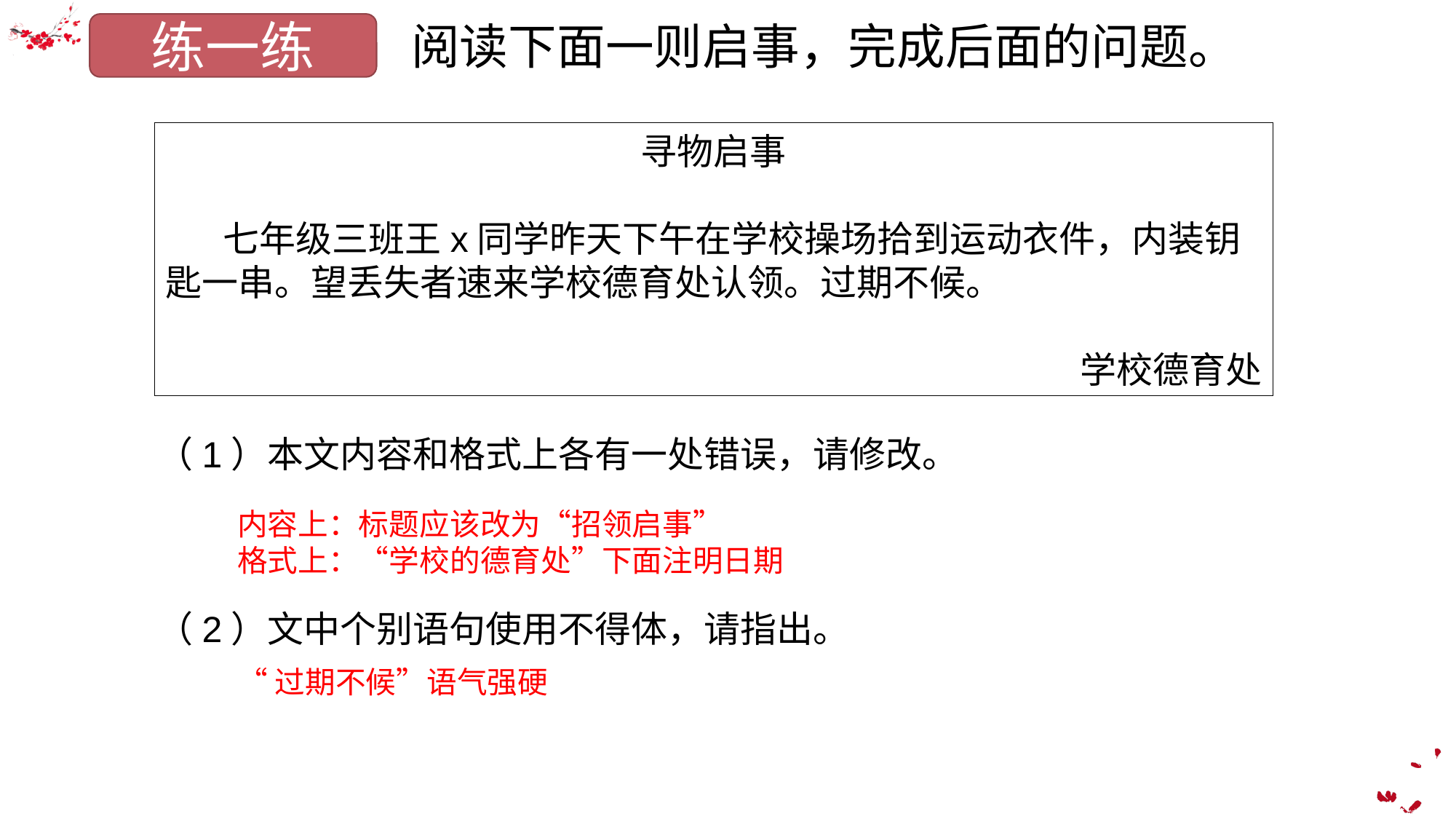

阅读下面一则启事，完成后面的问题。
练一练
寻物启事

      七年级三班王x同学昨天下午在学校操场拾到运动衣件，内装钥匙一串。望丢失者速来学校德育处认领。过期不候。

学校德育处
（1）本文内容和格式上各有一处错误，请修改。

（2）文中个别语句使用不得体，请指出。
内容上：标题应该改为“招领启事”
格式上：“学校的德育处”下面注明日期
“过期不候”语气强硬